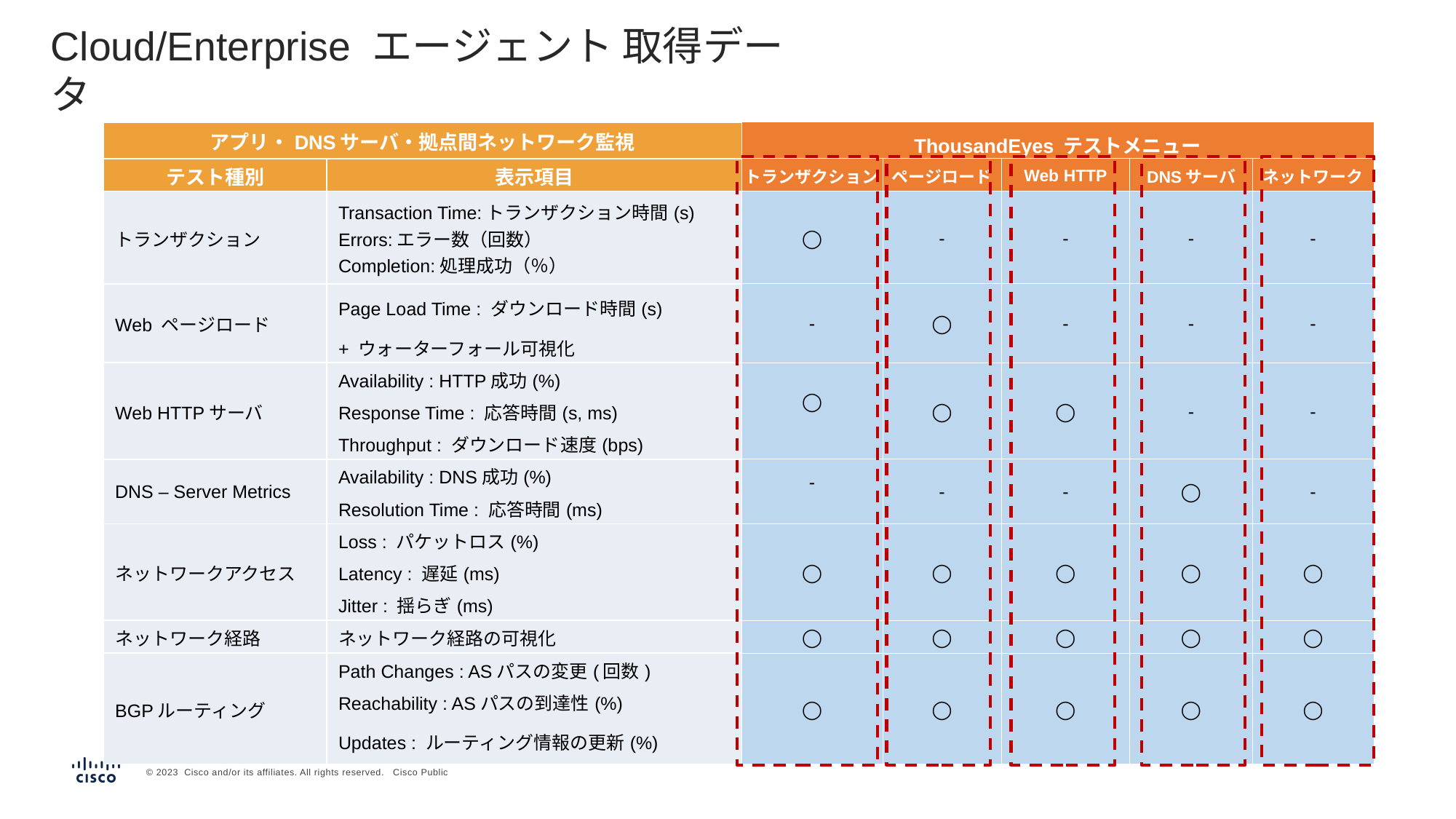

Cloud/Enterprise エージェント 取得データ
| アプリ・DNSサーバ・拠点間ネットワーク監視 |  | ThousandEyes テストメニュー | ThousandEyes テストメニュー |  |  |  |
| --- | --- | --- | --- | --- | --- | --- |
| テスト種別 | 表示項目 | トランザクション | ページロード | Web HTTP | DNSサーバ | ネットワーク |
| トランザクション | Transaction Time:トランザクション時間(s) Errors:エラー数（回数） Completion:処理成功（％） | ◯ | - | - | - | - |
| Web ページロード | Page Load Time : ダウンロード時間(s) | - | ◯ | - | - | - |
|  | + ウォーターフォール可視化 |  |  |  |  |  |
| Web HTTPサーバ | Availability : HTTP成功(%) | ◯ | ◯ | ◯ | - | - |
|  | Response Time : 応答時間(s, ms) |  |  |  |  |  |
|  | Throughput : ダウンロード速度(bps) |  |  |  |  |  |
| DNS – Server Metrics | Availability : DNS成功(%) | - | - | - | ◯ | - |
|  | Resolution Time : 応答時間(ms) |  |  |  |  |  |
| ネットワークアクセス | Loss : パケットロス(%) | ◯ | ◯ | ◯ | ◯ | ◯ |
|  | Latency : 遅延(ms) |  |  |  |  |  |
|  | Jitter : 揺らぎ(ms) |  |  |  |  |  |
| ネットワーク経路 | ネットワーク経路の可視化 | ◯ | ◯ | ◯ | ◯ | ◯ |
| BGPルーティング | Path Changes : ASパスの変更(回数) | ◯ | ◯ | ◯ | ◯ | ◯ |
|  | Reachability : ASパスの到達性(%) |  |  |  |  |  |
|  | Updates : ルーティング情報の更新(%) |  |  |  |  |  |